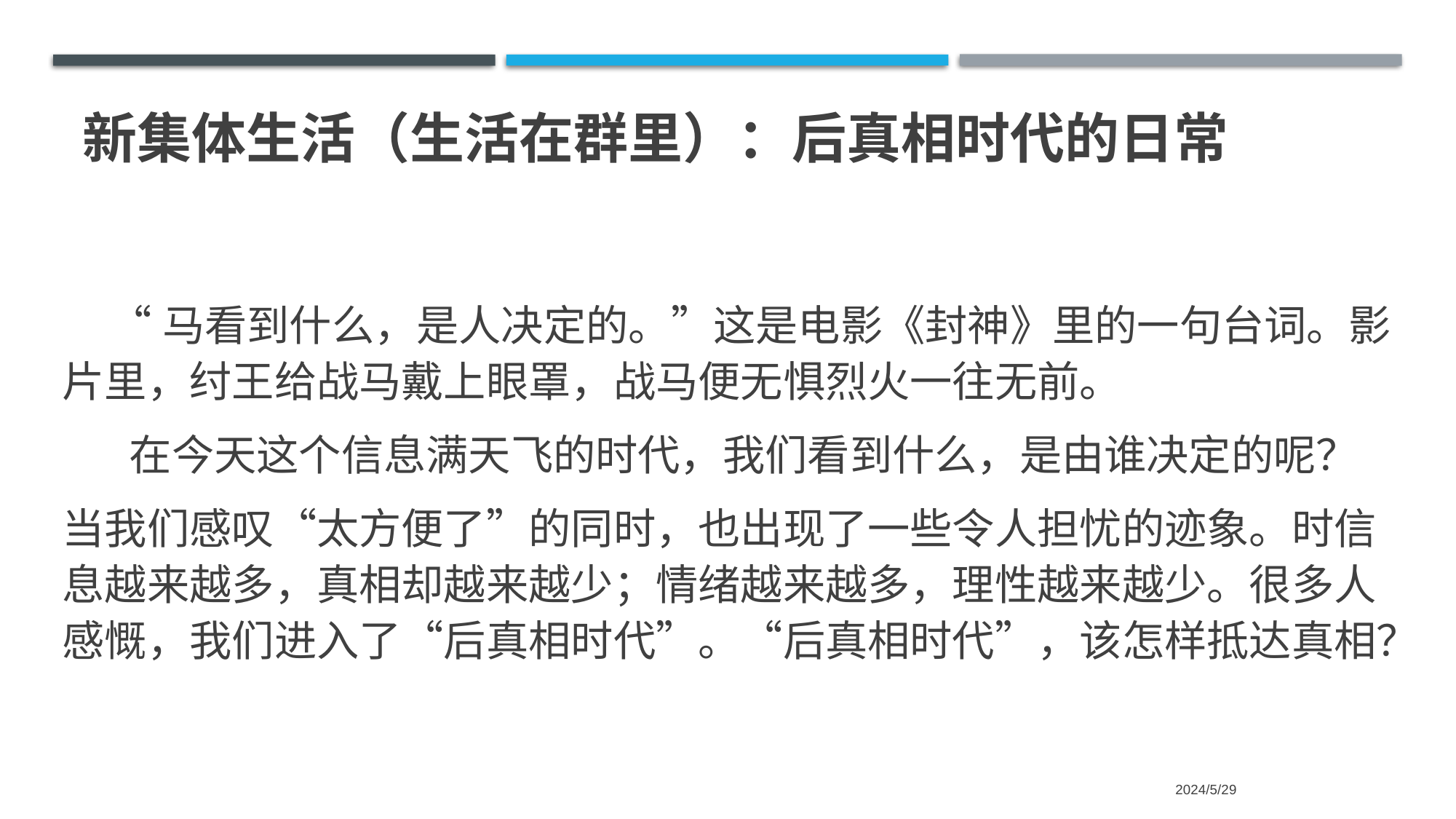

# 新集体生活（生活在群里）：后真相时代的日常
     “马看到什么，是人决定的。”这是电影《封神》里的一句台词。影片里，纣王给战马戴上眼罩，战马便无惧烈火一往无前。
      在今天这个信息满天飞的时代，我们看到什么，是由谁决定的呢？
当我们感叹“太方便了”的同时，也出现了一些令人担忧的迹象。时信息越来越多，真相却越来越少；情绪越来越多，理性越来越少。很多人感慨，我们进入了“后真相时代”。“后真相时代”，该怎样抵达真相？
2024/5/29